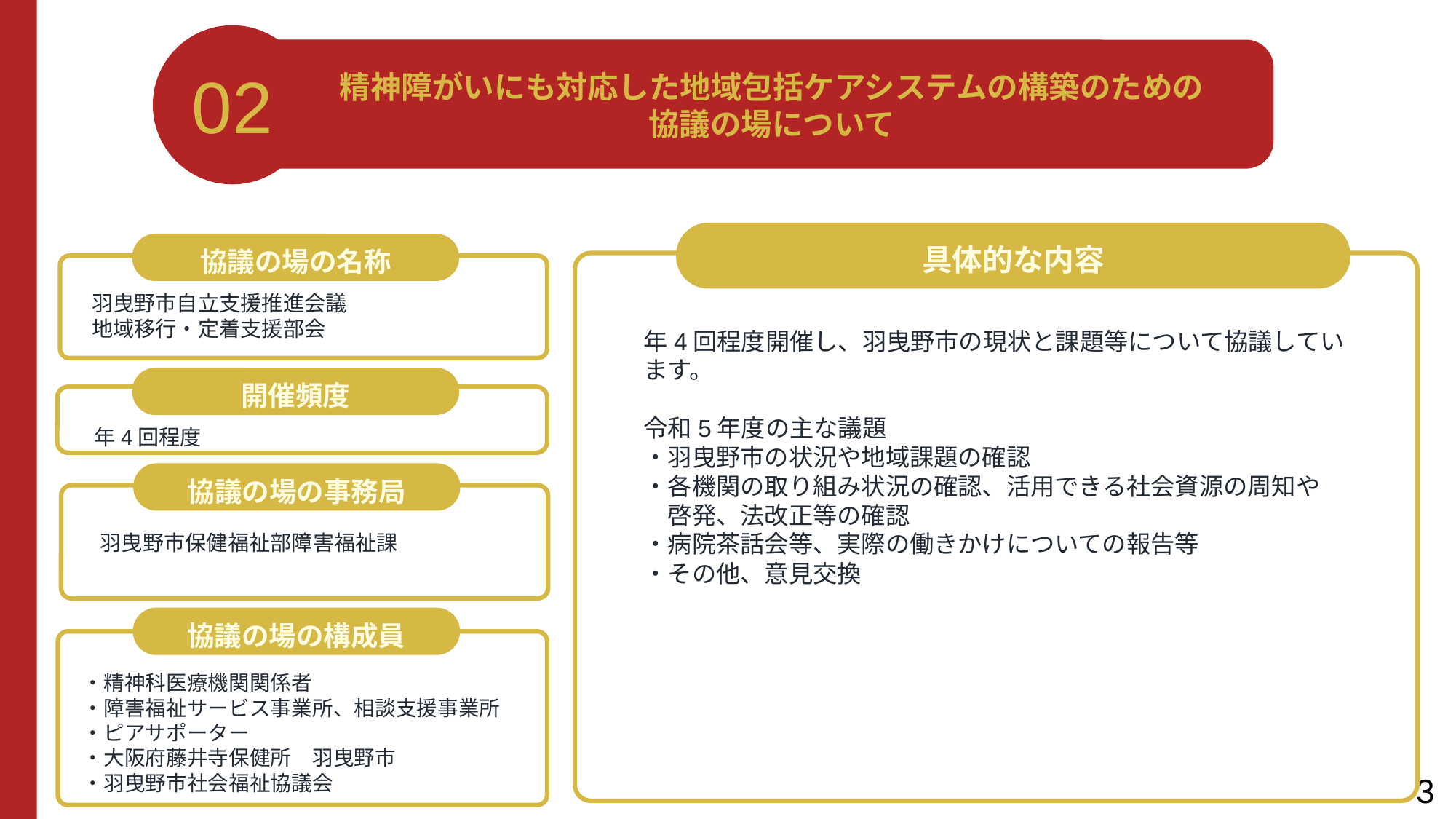

02

精神障がいにも対応した地域包括ケアシステムの構築のための
協議の場について
具体的な内容
協議の場の名称

羽曳野市自立支援推進会議
地域移行・定着支援部会
年4回程度開催し、羽曳野市の現状と課題等について協議しています。

令和5年度の主な議題
・羽曳野市の状況や地域課題の確認
・各機関の取り組み状況の確認、活用できる社会資源の周知や
　啓発、法改正等の確認
・病院茶話会等、実際の働きかけについての報告等
・その他、意見交換

開催頻度

年4回程度
協議の場の事務局

羽曳野市保健福祉部障害福祉課
協議の場の構成員

・精神科医療機関関係者
・障害福祉サービス事業所、相談支援事業所
・ピアサポーター
・大阪府藤井寺保健所　羽曳野市
・羽曳野市社会福祉協議会